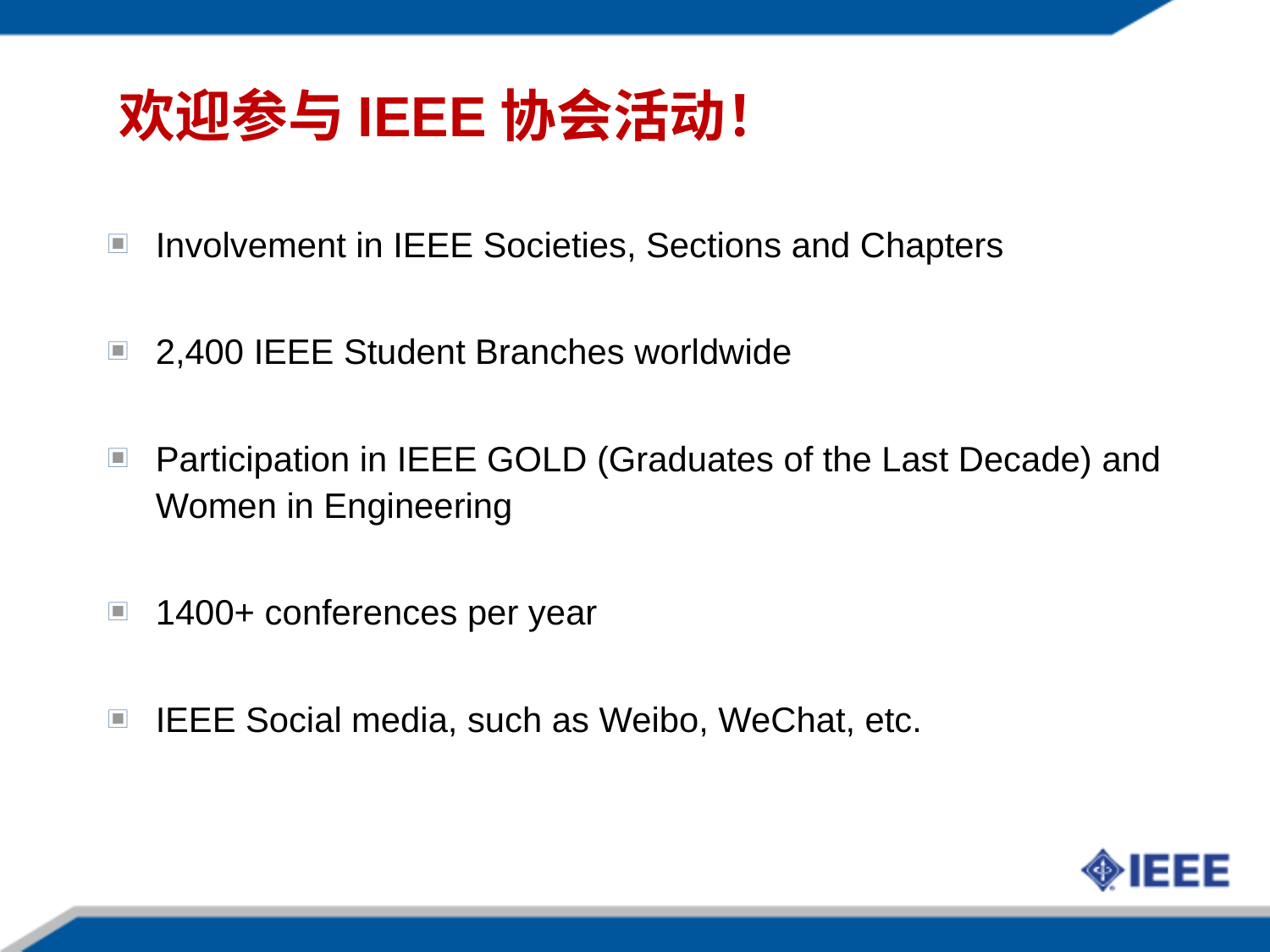

# 欢迎参与IEEE协会活动！
Involvement in IEEE Societies, Sections and Chapters

2,400 IEEE Student Branches worldwide

Participation in IEEE GOLD (Graduates of the Last Decade) and Women in Engineering

1400+ conferences per year

IEEE Social media, such as Weibo, WeChat, etc.